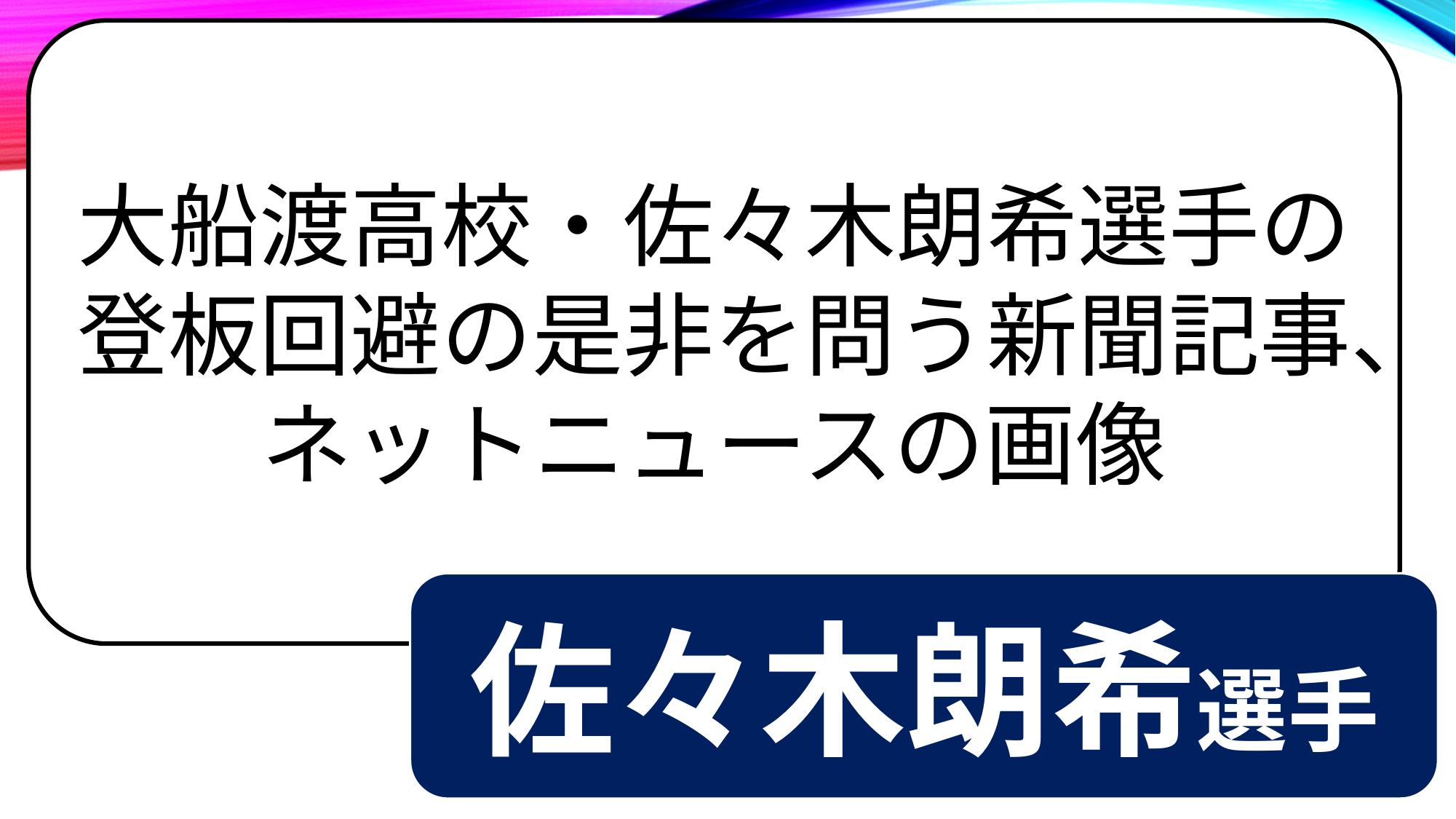

大船渡高校・佐々木朗希選手の
登板回避の是非を問う新聞記事、ネットニュースの画像
#
佐々木朗希選手